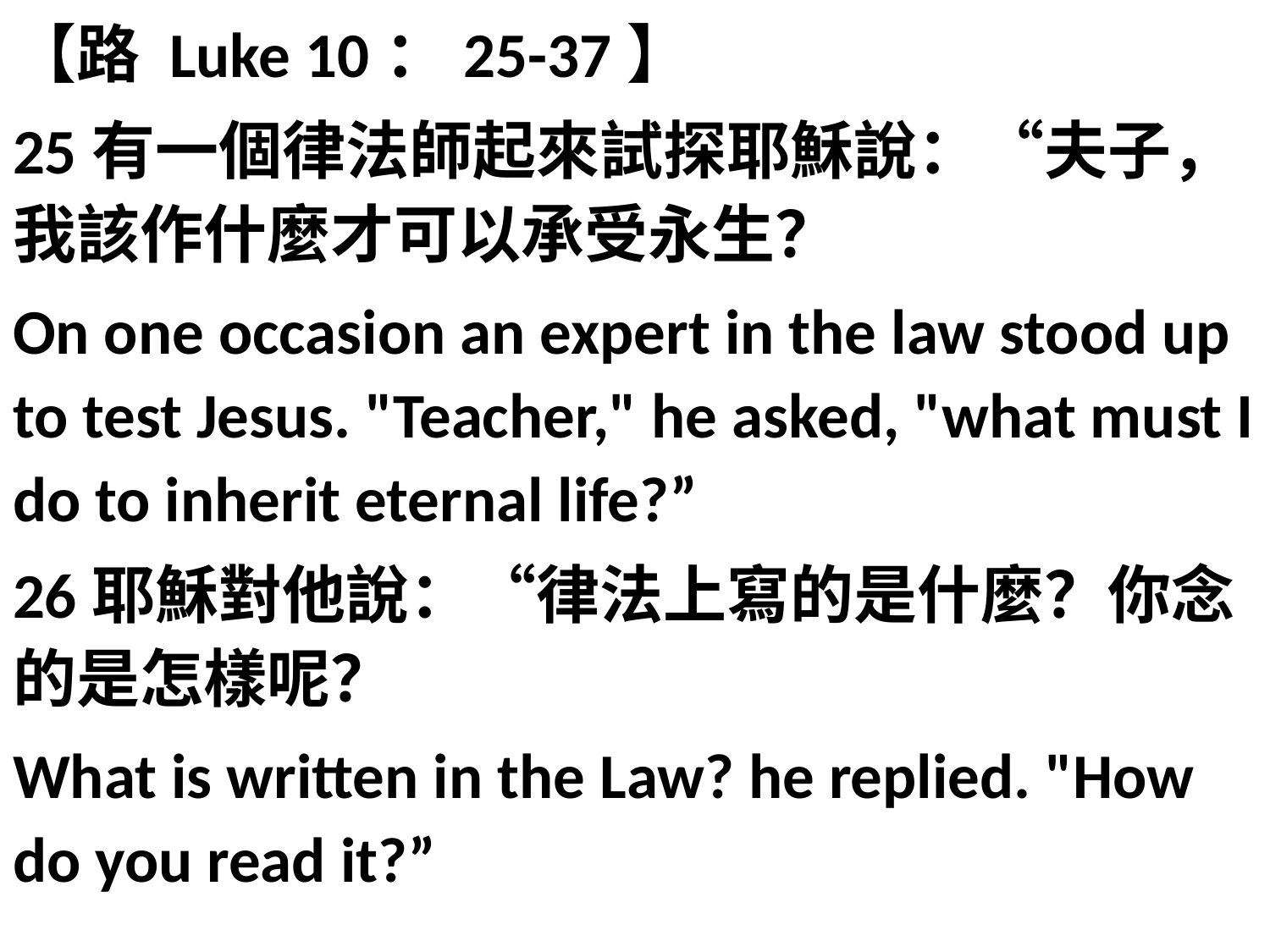

【路 Luke 10：25-37】
25有一個律法師起來試探耶穌說：“夫子，我該作什麼才可以承受永生？
On one occasion an expert in the law stood up to test Jesus. "Teacher," he asked, "what must I do to inherit eternal life?”
26耶穌對他說：“律法上寫的是什麼？你念的是怎樣呢？
What is written in the Law? he replied. "How do you read it?”